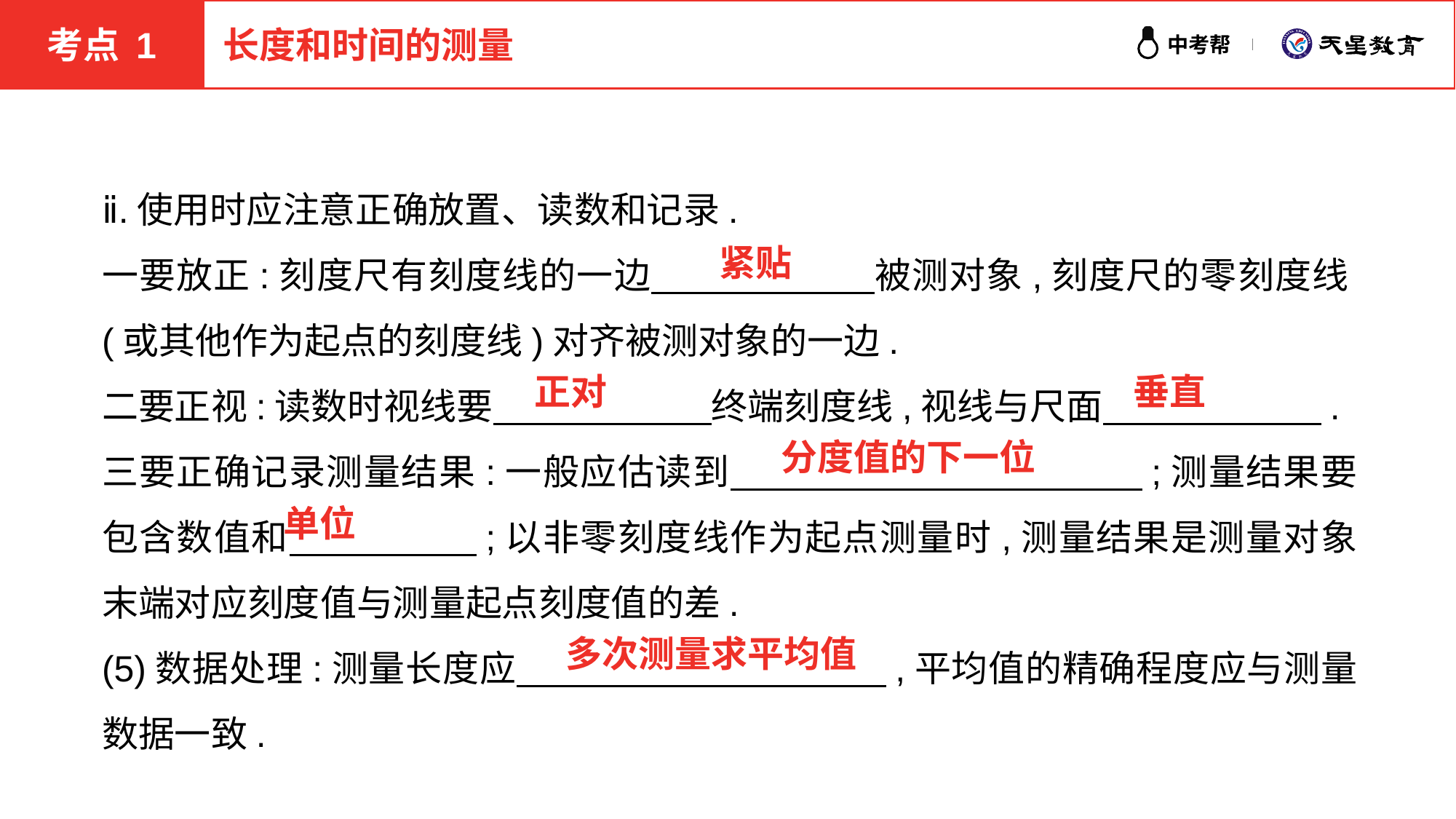

考点 1
长度和时间的测量
ⅱ.使用时应注意正确放置、读数和记录.
一要放正:刻度尺有刻度线的一边　　　　　　被测对象,刻度尺的零刻度线(或其他作为起点的刻度线)对齐被测对象的一边.
二要正视:读数时视线要　　　　　　终端刻度线,视线与尺面　　　　　　.
三要正确记录测量结果:一般应估读到　　　　　　　　　　　;测量结果要包含数值和　　　　　;以非零刻度线作为起点测量时,测量结果是测量对象末端对应刻度值与测量起点刻度值的差.
(5)数据处理:测量长度应　　　　　　　　　　,平均值的精确程度应与测量数据一致.
紧贴
正对
垂直
分度值的下一位
单位
多次测量求平均值